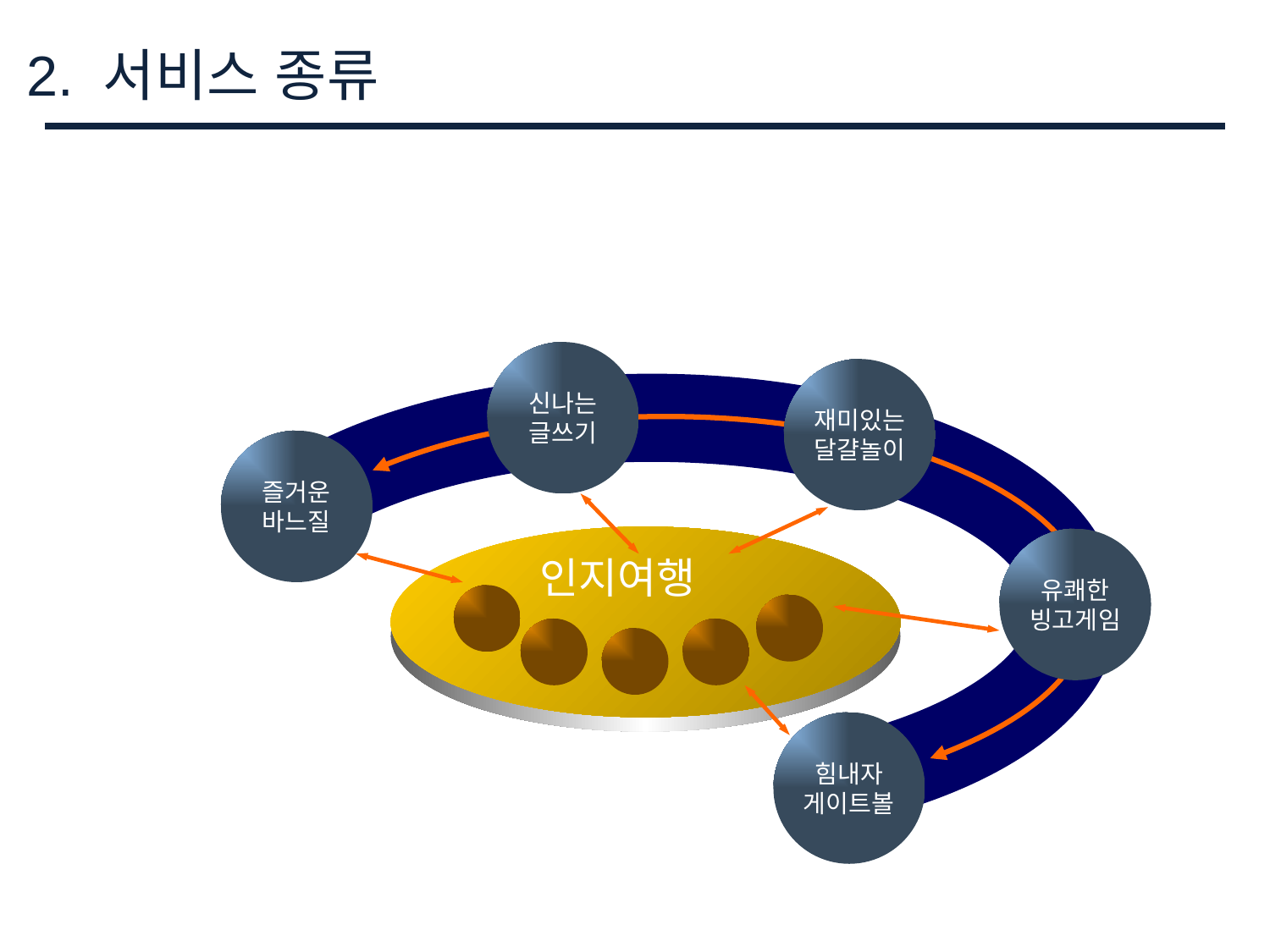

2. 서비스 종류
신나는
글쓰기
재미있는
달걀놀이

즐거운
바느질

유쾌한
빙고게임

인지여행

힘내자
게이트볼